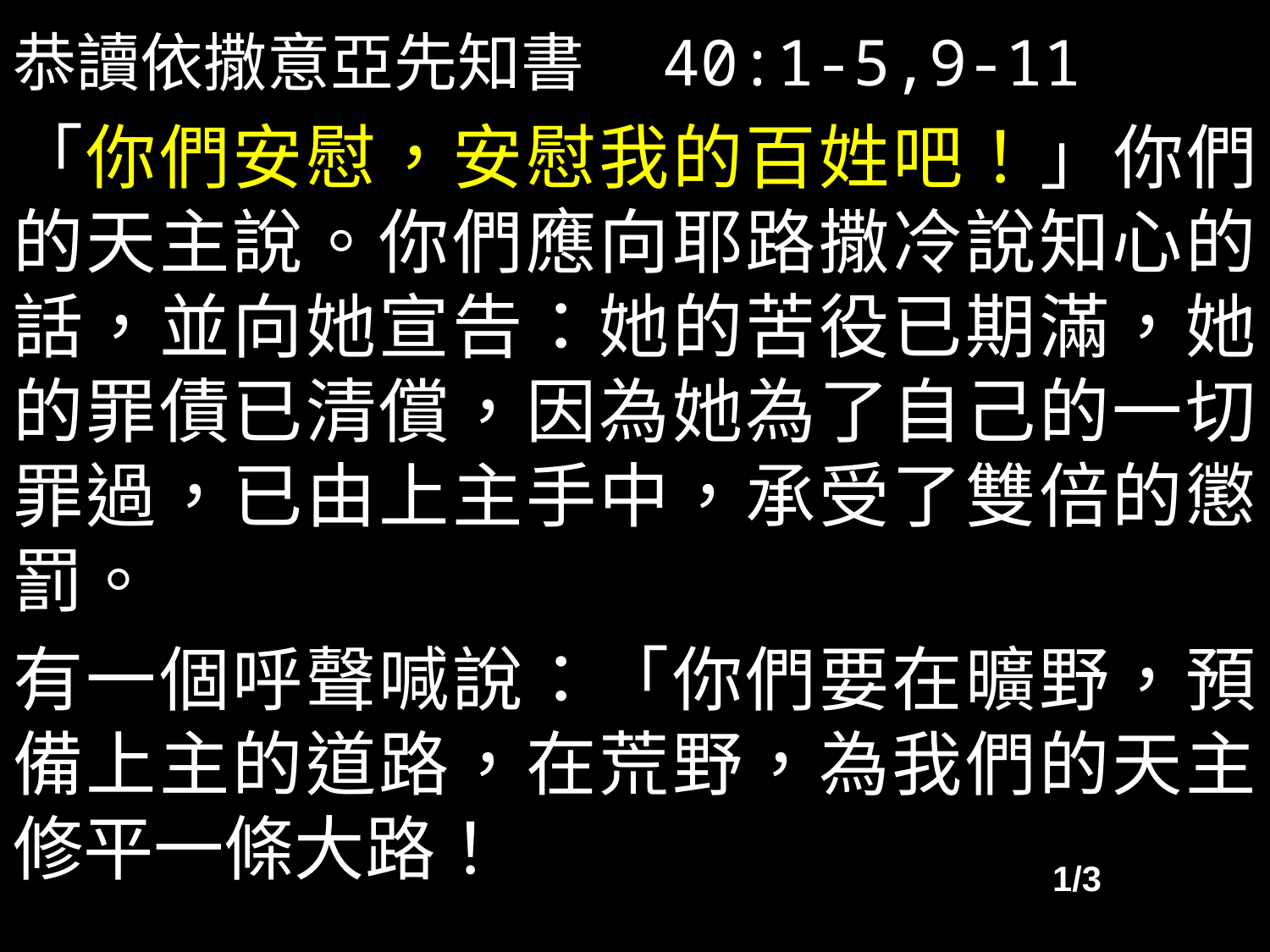

恭讀依撒意亞先知書　40:1-5,9-11
「你們安慰，安慰我的百姓吧！」你們的天主說。你們應向耶路撒冷說知心的話，並向她宣告：她的苦役已期滿，她的罪債已清償，因為她為了自己的一切罪過，已由上主手中，承受了雙倍的懲罰。
有一個呼聲喊說：「你們要在曠野，預備上主的道路，在荒野，為我們的天主修平一條大路！
1/3